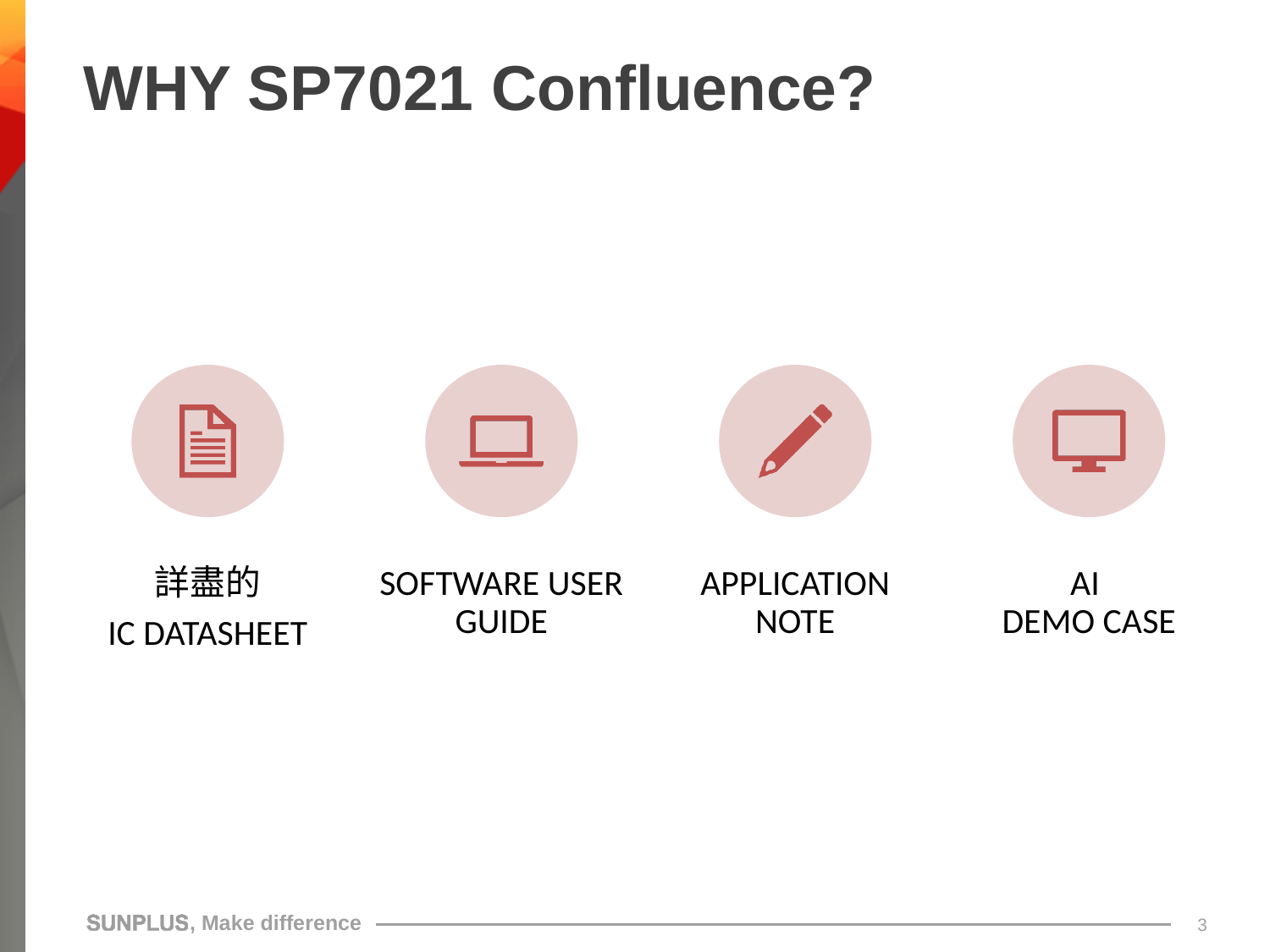

# WHY SP7021 Confluence?
詳盡的
ic DATASHEET
SOFTWARE USER GUIDE
APPLICATION NOTE
AI
DEMO CASE
3